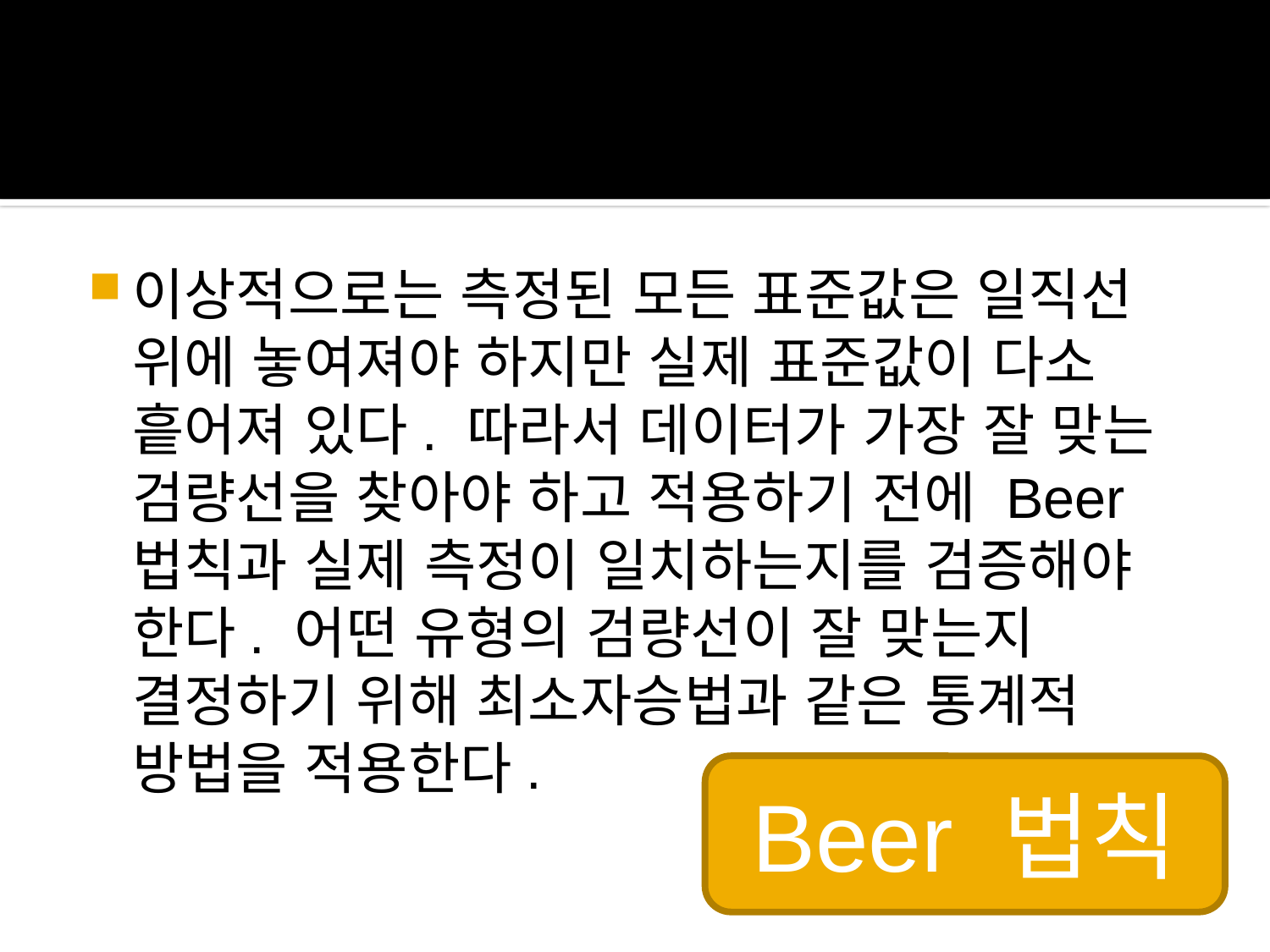

이상적으로는 측정된 모든 표준값은 일직선 위에 놓여져야 하지만 실제 표준값이 다소 흩어져 있다. 따라서 데이터가 가장 잘 맞는 검량선을 찾아야 하고 적용하기 전에 Beer 법칙과 실제 측정이 일치하는지를 검증해야 한다. 어떤 유형의 검량선이 잘 맞는지 결정하기 위해 최소자승법과 같은 통계적 방법을 적용한다.
Beer 법칙